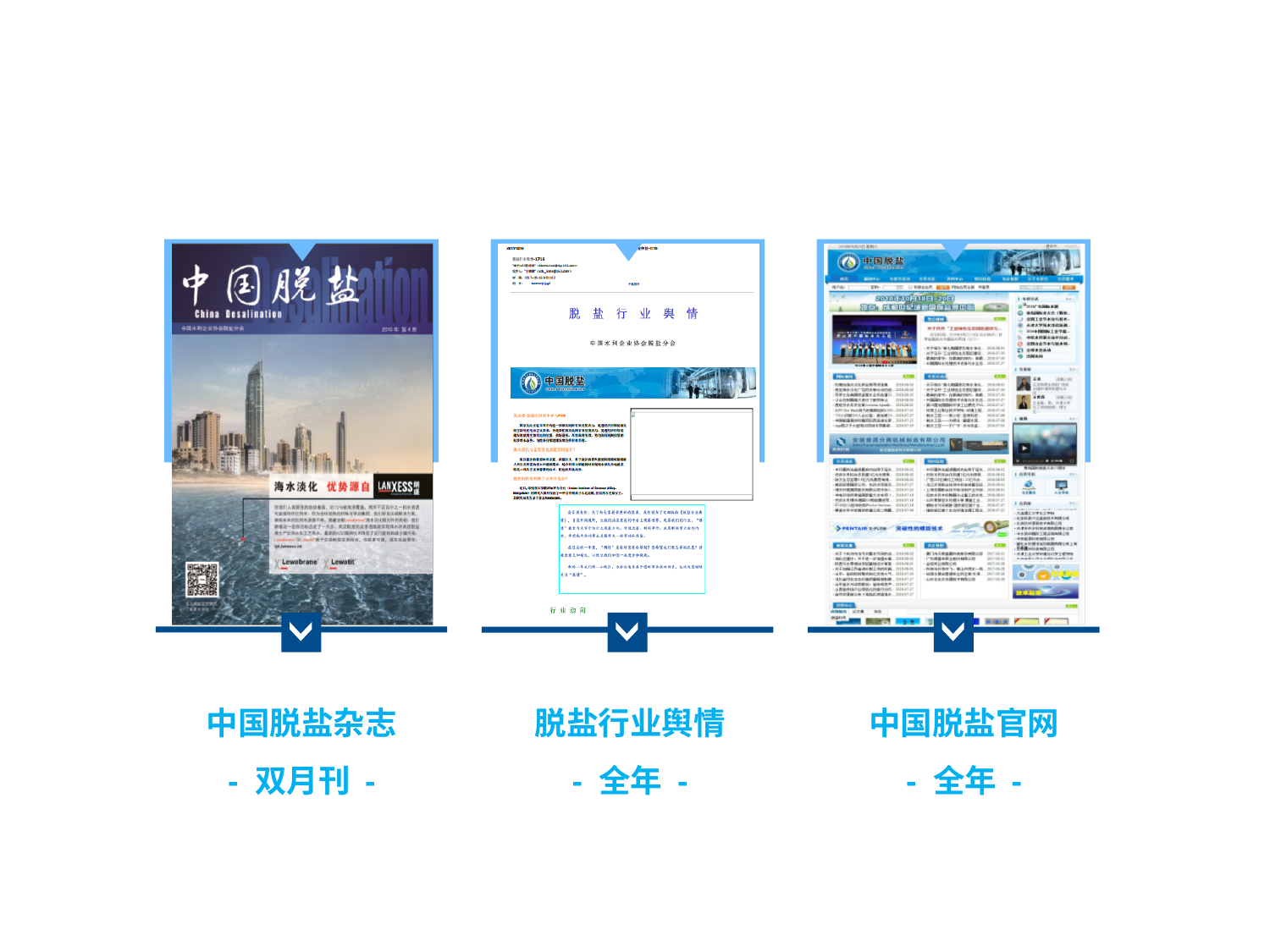

中国脱盐杂志
- 双月刊 -
脱盐行业舆情
- 全年 -
中国脱盐官网
- 全年 -